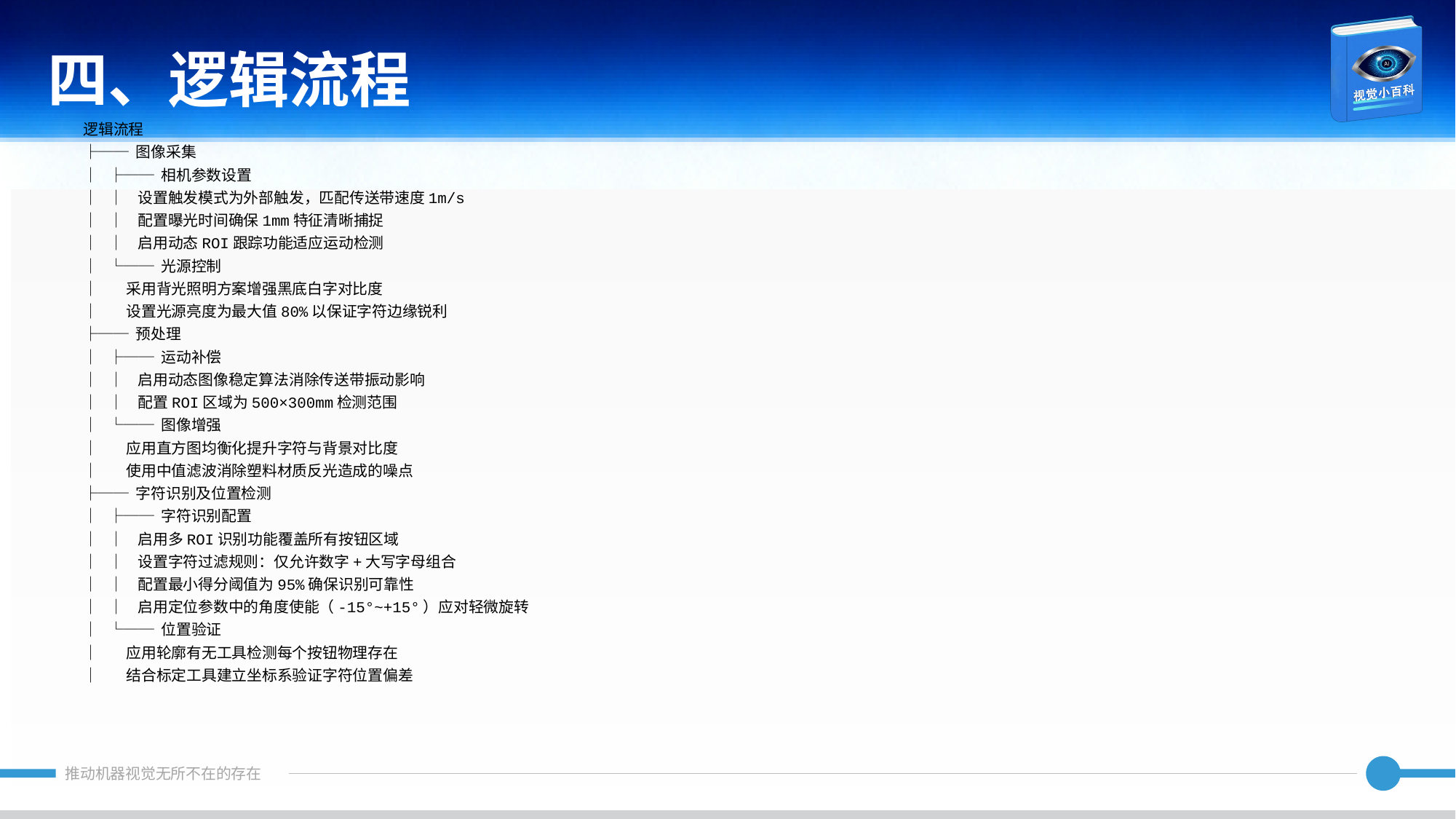

四、逻辑流程

逻辑流程
├── 图像采集
│   ├── 相机参数设置
│   │   设置触发模式为外部触发，匹配传送带速度1m/s
│   │   配置曝光时间确保1mm特征清晰捕捉
│   │   启用动态ROI跟踪功能适应运动检测
│   └── 光源控制
│       采用背光照明方案增强黑底白字对比度
│       设置光源亮度为最大值80%以保证字符边缘锐利
├── 预处理
│   ├── 运动补偿
│   │   启用动态图像稳定算法消除传送带振动影响
│   │   配置ROI区域为500×300mm检测范围
│   └── 图像增强
│       应用直方图均衡化提升字符与背景对比度
│       使用中值滤波消除塑料材质反光造成的噪点
├── 字符识别及位置检测
│   ├── 字符识别配置
│   │   启用多ROI识别功能覆盖所有按钮区域
│   │   设置字符过滤规则：仅允许数字+大写字母组合
│   │   配置最小得分阈值为95%确保识别可靠性
│   │   启用定位参数中的角度使能（-15°~+15°）应对轻微旋转
│   └── 位置验证
│       应用轮廓有无工具检测每个按钮物理存在
│       结合标定工具建立坐标系验证字符位置偏差
8